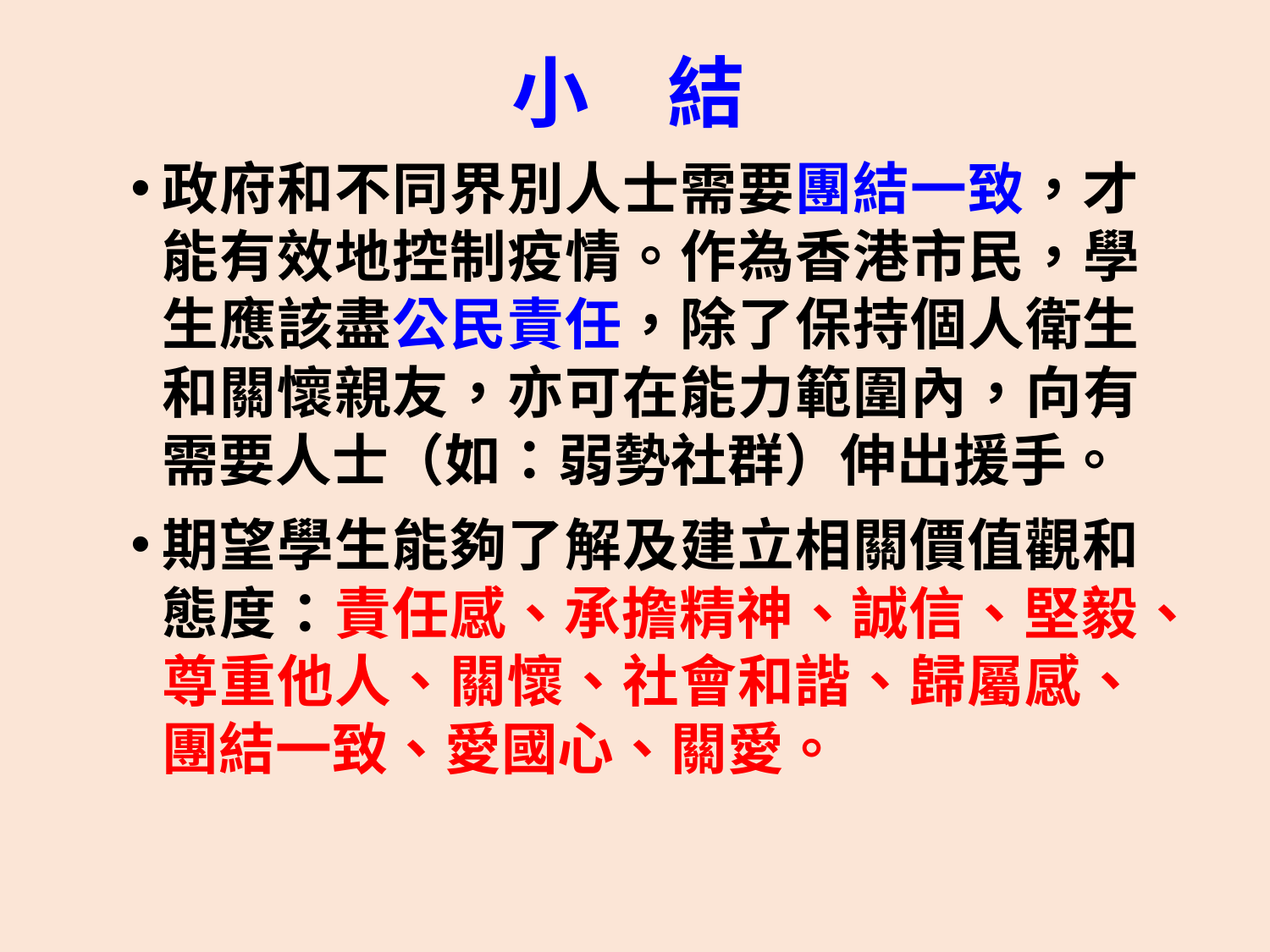

# 小　結
政府和不同界別人士需要團結一致，才能有效地控制疫情。作為香港市民，學生應該盡公民責任，除了保持個人衛生和關懷親友，亦可在能力範圍內，向有需要人士（如：弱勢社群）伸出援手。
期望學生能夠了解及建立相關價值觀和態度：責任感、承擔精神、誠信、堅毅、尊重他人、關懷、社會和諧、歸屬感、團結一致、愛國心、關愛。